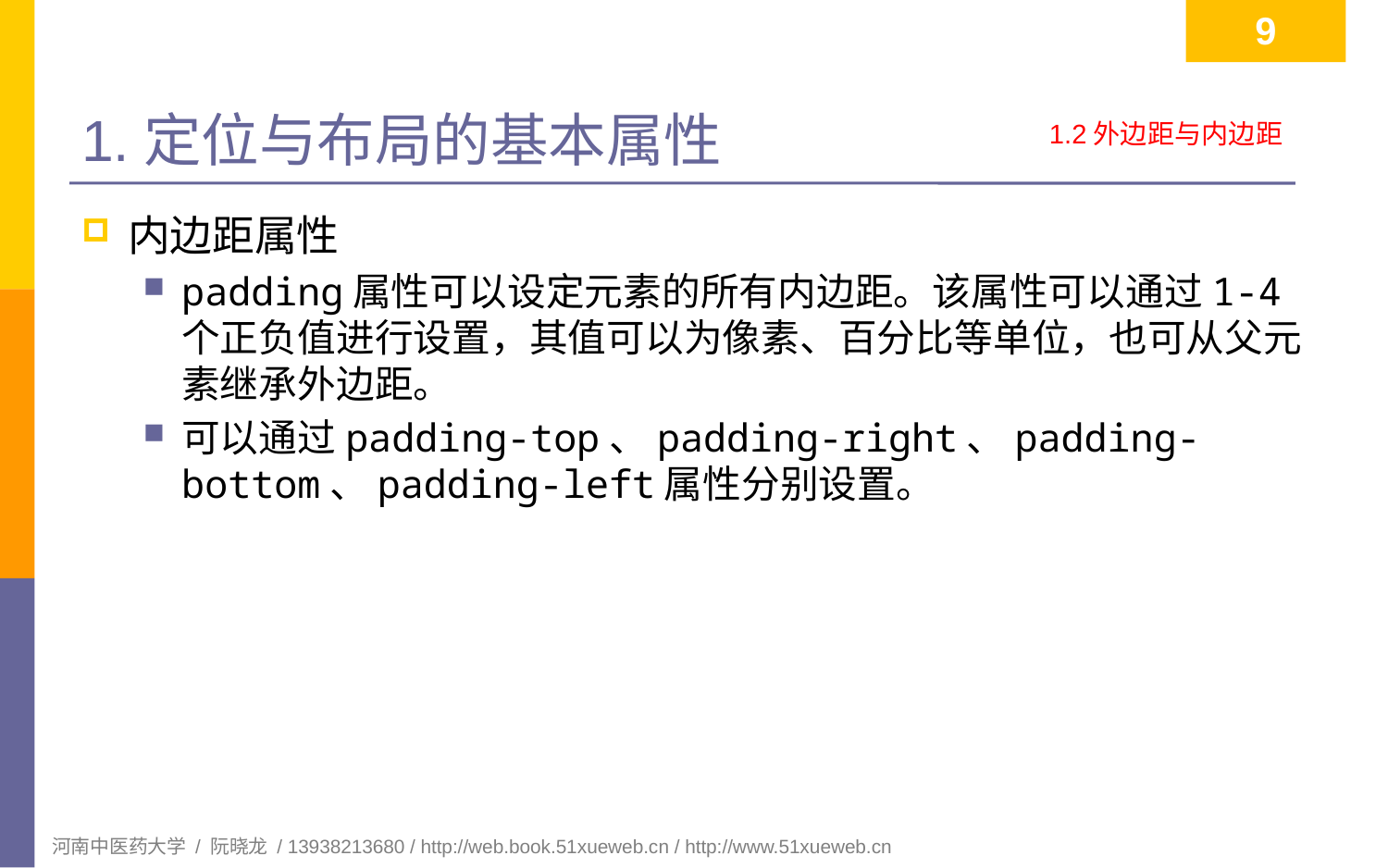

9
# 1.定位与布局的基本属性
1.2外边距与内边距
内边距属性
padding属性可以设定元素的所有内边距。该属性可以通过1-4个正负值进行设置，其值可以为像素、百分比等单位，也可从父元素继承外边距。
可以通过padding-top、padding-right、padding-bottom、padding-left属性分别设置。